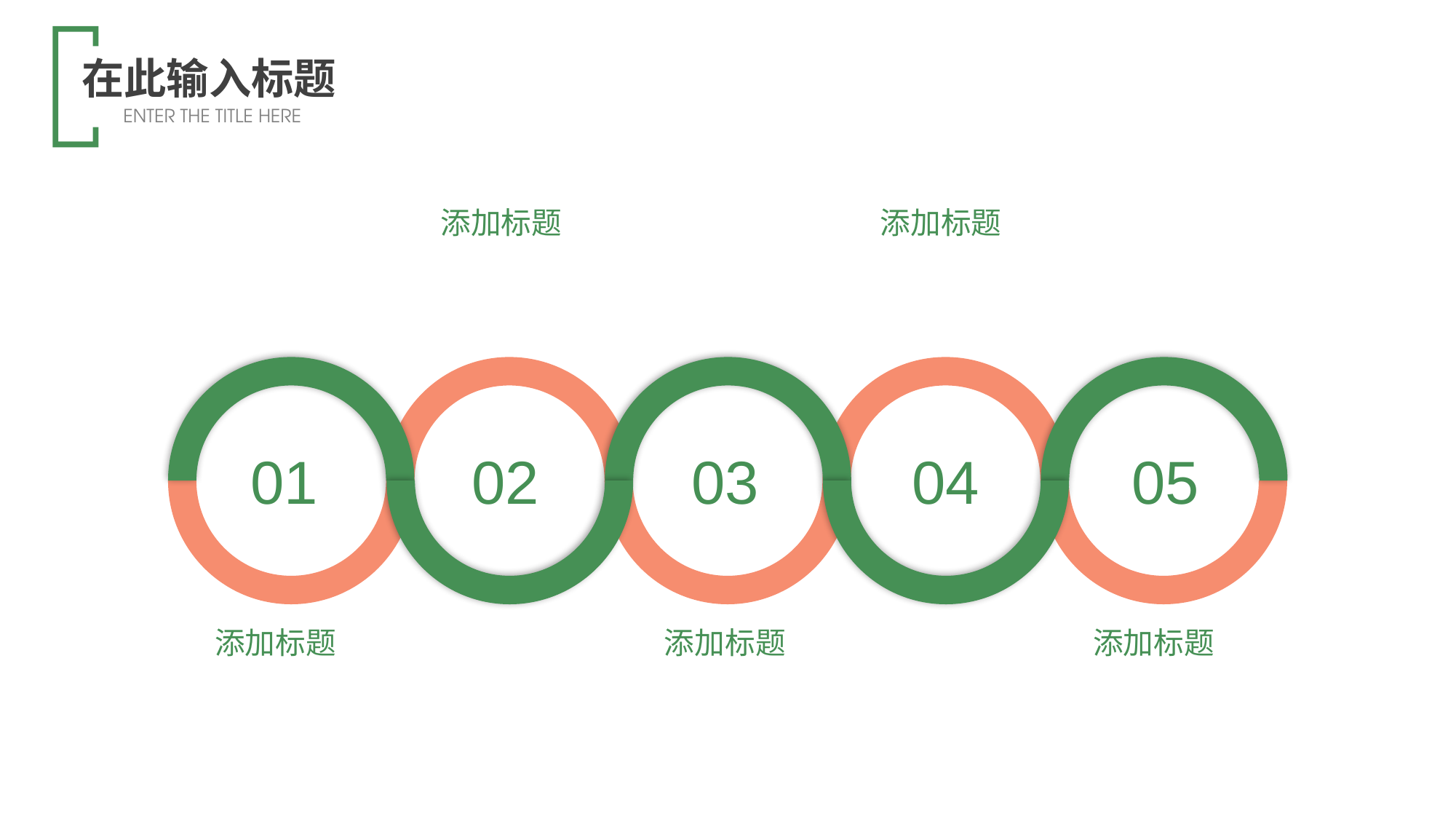

在此输入标题
ENTER THE TITLE HERE
添加标题
添加标题

01
02
03
04
05
添加标题

添加标题
添加标题